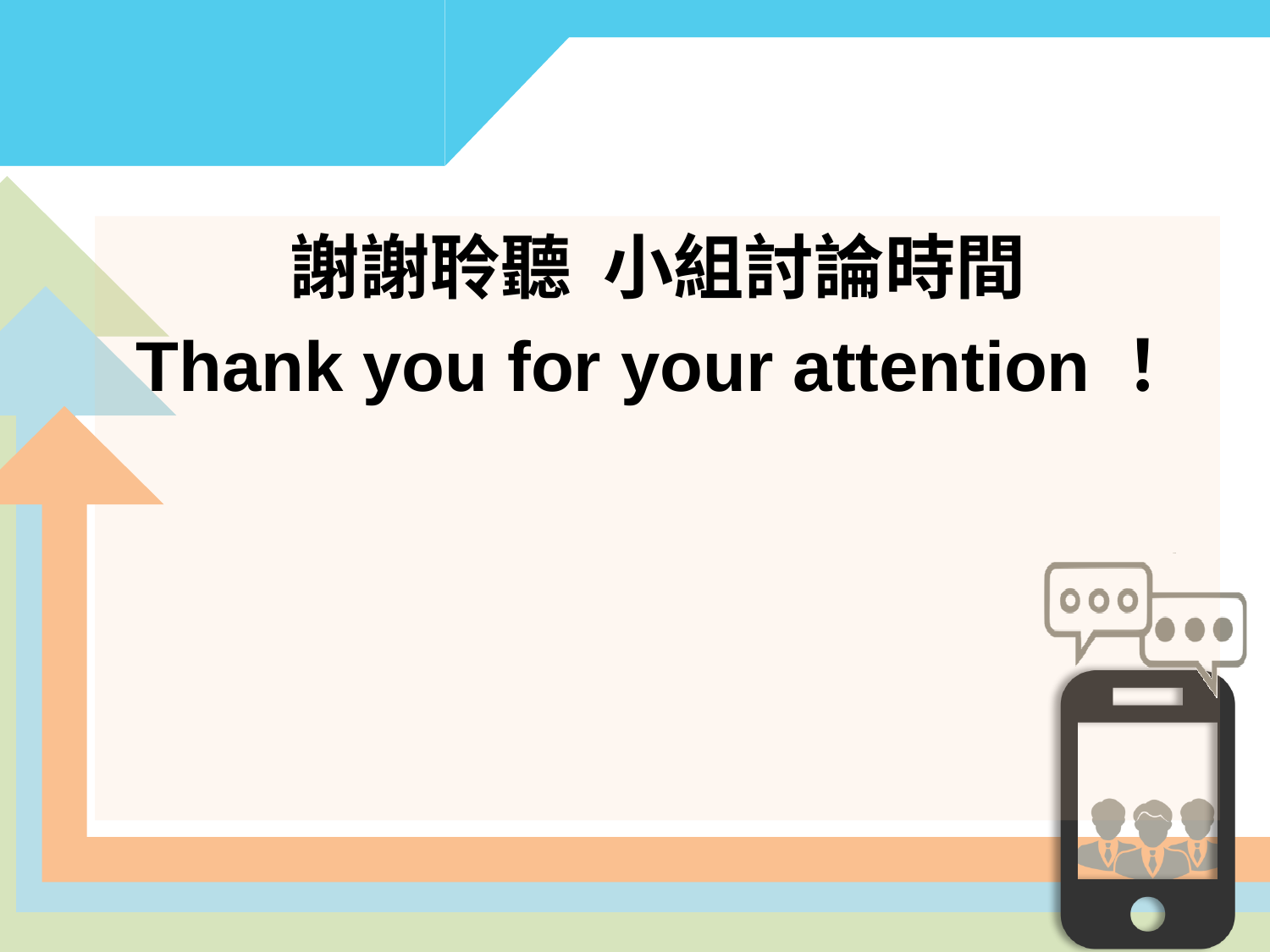

謝謝聆聽  小組討論時間
Thank you for your attention！